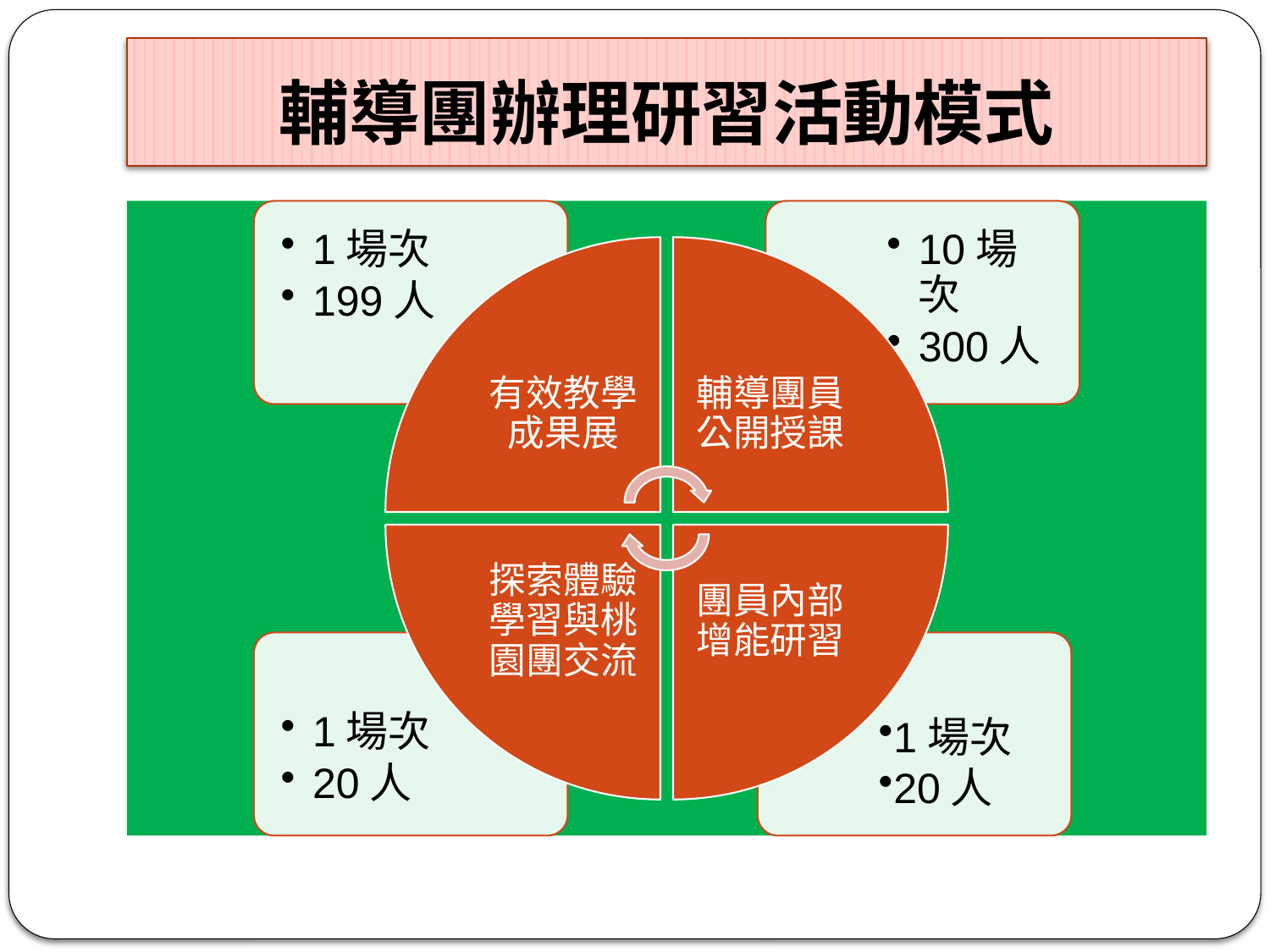

# 輔導團辦理研習活動模式
1場次
20人
1場次
20人
10場次
300人
1場次
199人
有效教學成果展
輔導團員公開授課
團員內部增能研習
探索體驗學習與桃園團交流